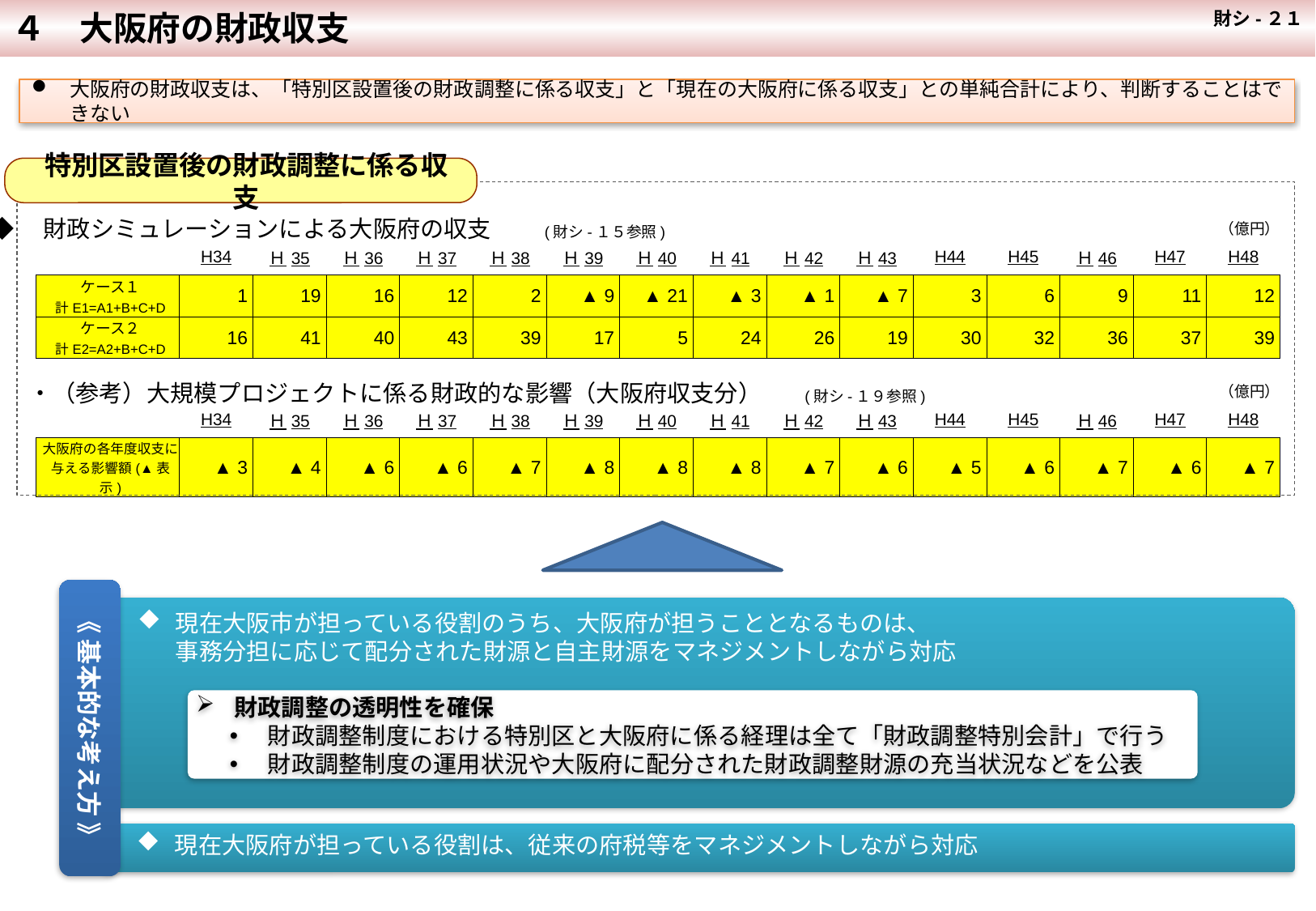

４　大阪府の財政収支
 財シ-２１
大阪府の財政収支は、「特別区設置後の財政調整に係る収支」と「現在の大阪府に係る収支」との単純合計により、判断することはできない
特別区設置後の財政調整に係る収支

|  |  |  |  |  |  |  |  |  |  |  |  |  |  |  | （億円） |  |
| --- | --- | --- | --- | --- | --- | --- | --- | --- | --- | --- | --- | --- | --- | --- | --- | --- |
|  |  | H34 | Ｈ35 | Ｈ36 | Ｈ37 | Ｈ38 | Ｈ39 | Ｈ40 | Ｈ41 | Ｈ42 | Ｈ43 | H44 | H45 | Ｈ46 | H47 | H48 |
| ケース１ 計E1=A1+B+C+D |  | 1 | 19 | 16 | 12 | 2 | ▲ 9 | ▲ 21 | ▲ 3 | ▲ 1 | ▲ 7 | 3 | 6 | 9 | 11 | 12 |
| ケース２ 計E2=A2+B+C+D |  | 16 | 41 | 40 | 43 | 39 | 17 | 5 | 24 | 26 | 19 | 30 | 32 | 36 | 37 | 39 |
◆　財政シミュレーションによる大阪府の収支　　(財シ-１５参照)
|  |  |  |  |  |  |  |  |  |  |  |  |  |  |  | （億円） |  |
| --- | --- | --- | --- | --- | --- | --- | --- | --- | --- | --- | --- | --- | --- | --- | --- | --- |
|  |  | H34 | Ｈ35 | Ｈ36 | Ｈ37 | Ｈ38 | Ｈ39 | Ｈ40 | Ｈ41 | Ｈ42 | Ｈ43 | H44 | H45 | Ｈ46 | H47 | H48 |
| 大阪府の各年度収支に与える影響額(▲表示) |  | ▲ 3 | ▲ 4 | ▲ 6 | ▲ 6 | ▲ 7 | ▲ 8 | ▲ 8 | ▲ 8 | ▲ 7 | ▲ 6 | ▲ 5 | ▲ 6 | ▲ 7 | ▲ 6 | ▲ 7 |
・（参考）大規模プロジェクトに係る財政的な影響（大阪府収支分）　　(財シ-１９参照)

《 基本的な考え方 》
現在大阪市が担っている役割のうち、大阪府が担うこととなるものは、
事務分担に応じて配分された財源と自主財源をマネジメントしながら対応
財政調整の透明性を確保
財政調整制度における特別区と大阪府に係る経理は全て「財政調整特別会計」で行う
財政調整制度の運用状況や大阪府に配分された財政調整財源の充当状況などを公表

現在大阪府が担っている役割は、従来の府税等をマネジメントしながら対応